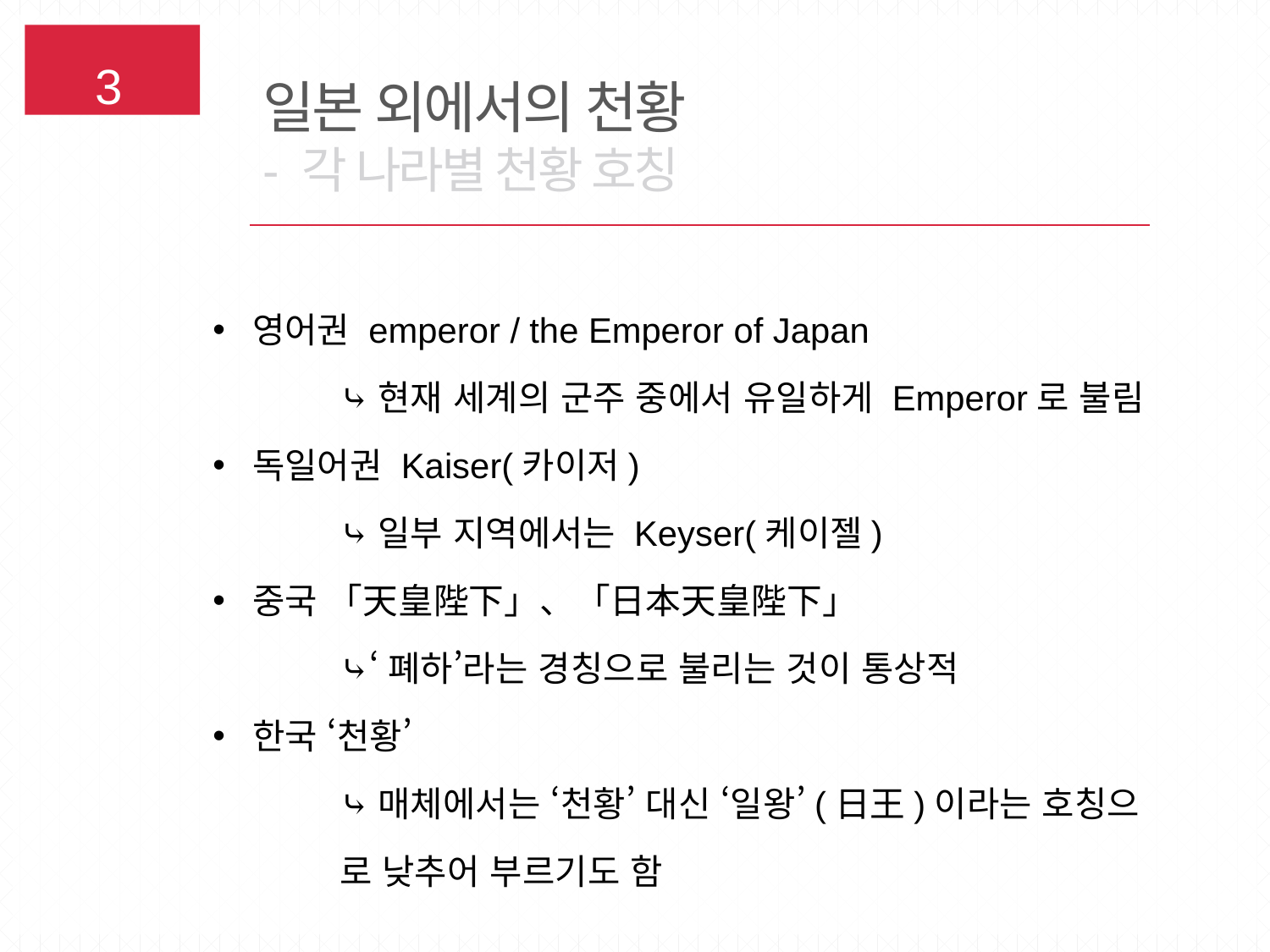

일본 외에서의 천황
- 각 나라별 천황 호칭

3
영어권 emperor / the Emperor of Japan
	⤷현재 세계의 군주 중에서 유일하게 Emperor로 불림
독일어권 Kaiser(카이저)
	⤷일부 지역에서는 Keyser(케이젤)
중국 「天皇陛下」、「日本天皇陛下」
	⤷‘폐하’라는 경칭으로 불리는 것이 통상적
한국 ‘천황’
	⤷매체에서는 ‘천황’ 대신 ‘일왕’(日王)이라는 호칭으	로 낮추어 부르기도 함